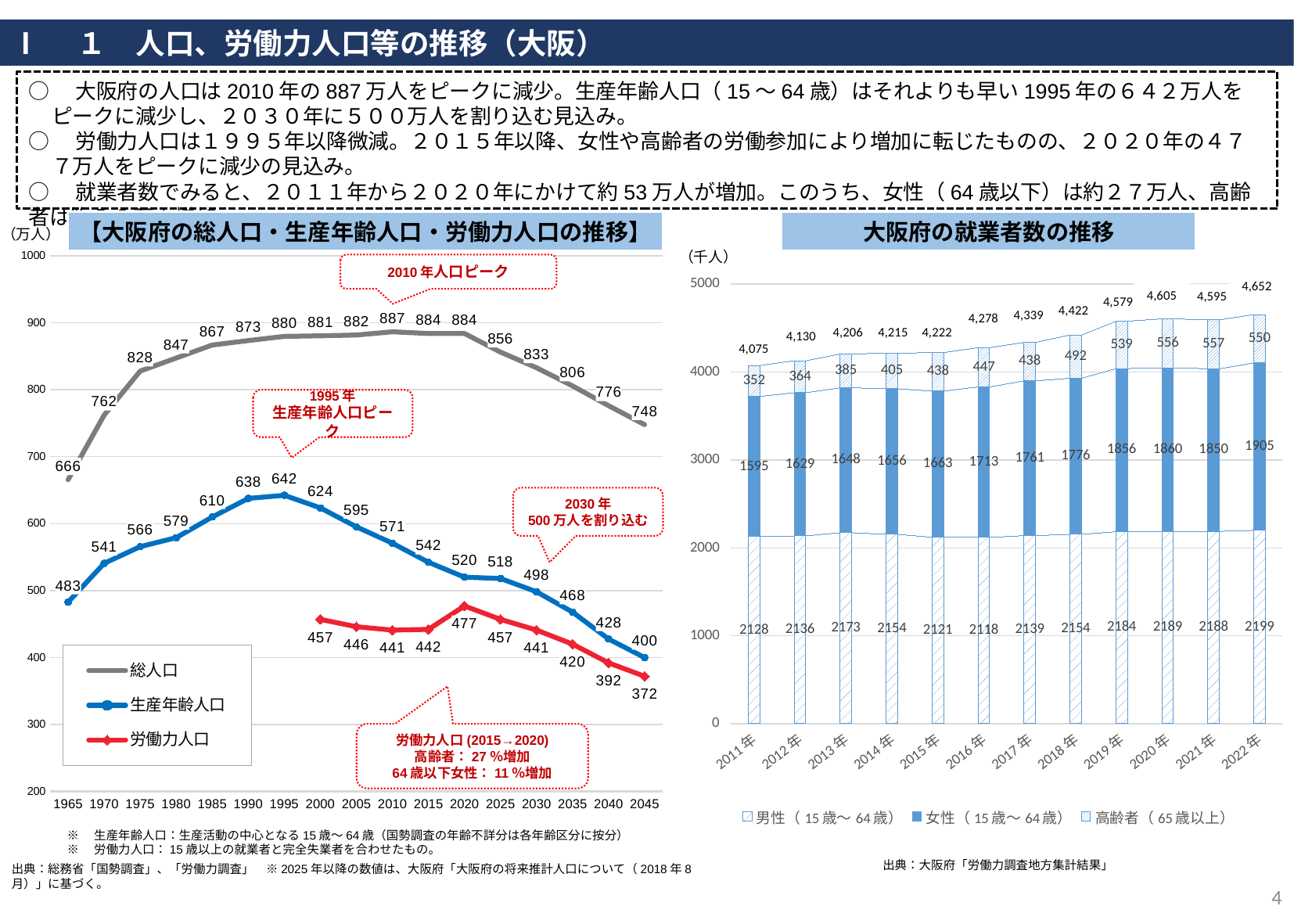

Ⅰ　１　人口、労働力人口等の推移（大阪）
○　大阪府の人口は2010年の887万人をピークに減少。生産年齢人口（15～64歳）はそれよりも早い1995年の６４２万人をピークに減少し、２０３０年に５００万人を割り込む見込み。
○　労働力人口は１９９５年以降微減。２０１５年以降、女性や高齢者の労働参加により増加に転じたものの、２０２０年の４７７万人をピークに減少の見込み。
○　就業者数でみると、２０１１年から２０２０年にかけて約53万人が増加。このうち、女性（64歳以下）は約２７万人、高齢者は約２０万人増加。
【大阪府の総人口・生産年齢人口・労働力人口の推移】
大阪府の就業者数の推移
（万人）

### Chart

| Category | 総人口 | 生産年齢人口 | 労働力人口 |
|---|---|---|---|
| 1965 | 665.7189 | 482.6846 | None |
| 1970 | 762.048 | 540.6092 | None |
| 1975 | 827.8925 | 565.5754600206764 | None |
| 1980 | 847.3446 | 578.958738096397 | None |
| 1985 | 866.8095 | 609.9084546670254 | None |
| 1990 | 873.4516 | 637.6787571554399 | None |
| 1995 | 879.7268 | 642.3608199731361 | None |
| 2000 | 880.5081 | 623.5323083933813 | 457.0 |
| 2005 | 881.7166 | 595.2805810484788 | 446.0 |
| 2010 | 886.5245 | 570.81 | 441.0 |
| 2015 | 883.9469 | 542.2725 | 442.0 |
| 2020 | 884.0 | 520.0 | 477.0 |
| 2025 | 856.1939322680901 | 518.0647650411042 | 457.0 |
| 2030 | 832.8289351216979 | 498.1941767465148 | 441.0 |
| 2035 | 805.6504735040996 | 467.85419644577036 | 420.0 |
| 2040 | 776.144657125879 | 427.61808948711024 | 392.0 |
| 2045 | 747.8205453490393 | 399.94273195808654 | 372.0 |
（千人）
2010年人口ピーク

### Chart

| Category | 男性（15歳～64歳） | 女性（15歳～64歳） | 高齢者（65歳以上） |
|---|---|---|---|
| 2011年 | 2128.0 | 1595.0 | 352.0 |
| 2012年 | 2136.0 | 1629.0 | 364.0 |
| 2013年 | 2173.0 | 1648.0 | 385.0 |
| 2014年 | 2154.0 | 1656.0 | 405.0 |
| 2015年 | 2121.0 | 1663.0 | 438.0 |
| 2016年 | 2118.0 | 1713.0 | 447.0 |
| 2017年 | 2139.0 | 1761.0 | 438.0 |
| 2018年 | 2154.0 | 1776.0 | 492.0 |
| 2019年 | 2184.0 | 1856.0 | 539.0 |
| 2020年 | 2189.0 | 1860.0 | 556.0 |
| 2021年 | 2188.0 | 1850.0 | 557.0 |
| 2022年 | 2199.0 | 1905.0 | 550.0 |
4,652
4,605
4,595
4,579
4,422
4,339
4,278
4,222
4,206
4,215
4,130
4,075
1995年
生産年齢人口ピーク
2030年
500万人を割り込む
労働力人口(2015→2020)
高齢者：27％増加
64歳以下女性：11％増加
※　生産年齢人口：生産活動の中心となる15歳～64歳（国勢調査の年齢不詳分は各年齢区分に按分）
※　労働力人口：15歳以上の就業者と完全失業者を合わせたもの。

出典：大阪府「労働力調査地方集計結果」
出典：総務省「国勢調査」、「労働力調査」　※2025年以降の数値は、大阪府「大阪府の将来推計人口について（2018年8月）」に基づく。
4